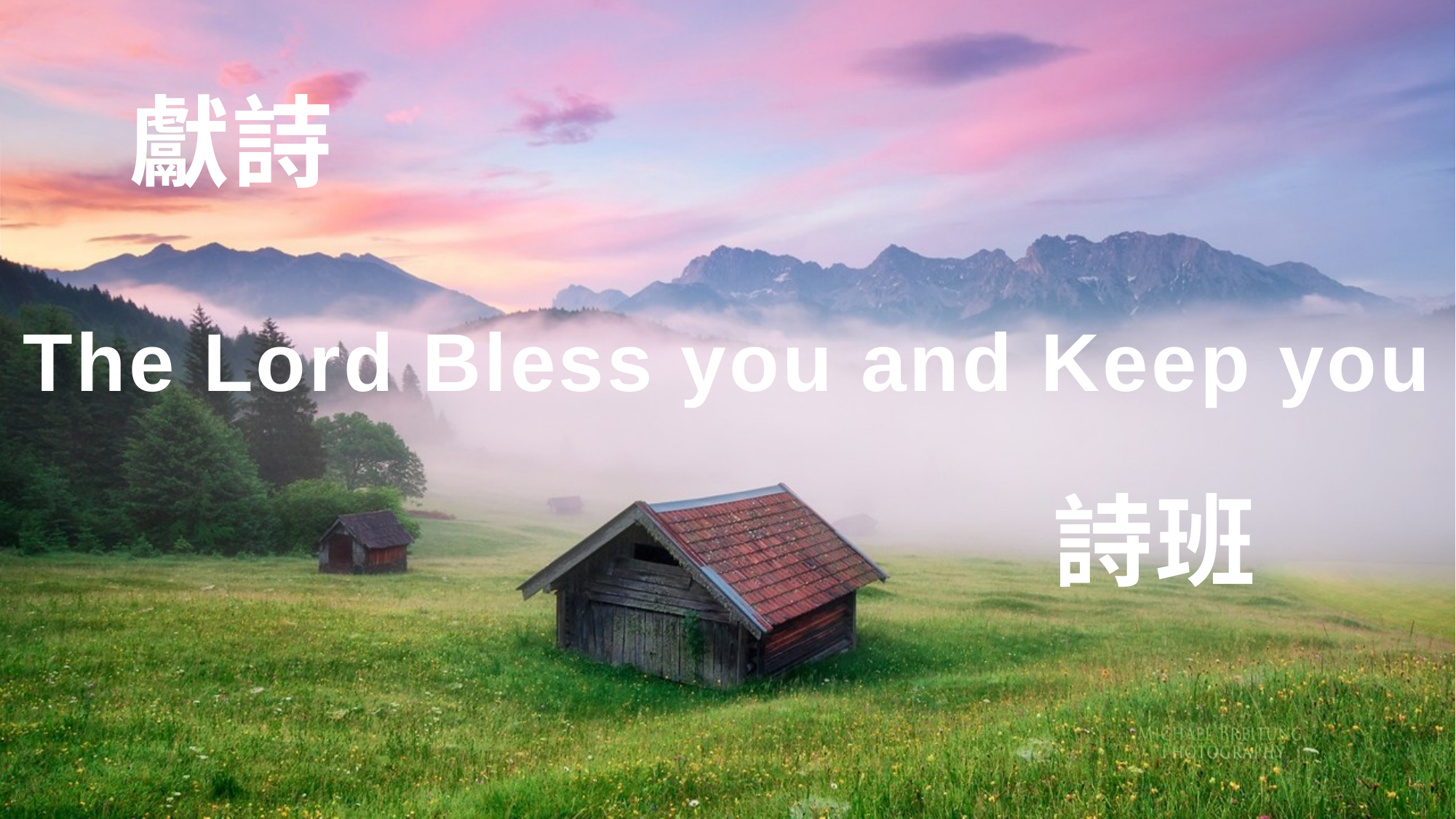

獻詩
The Lord Bless you and Keep you
詩班